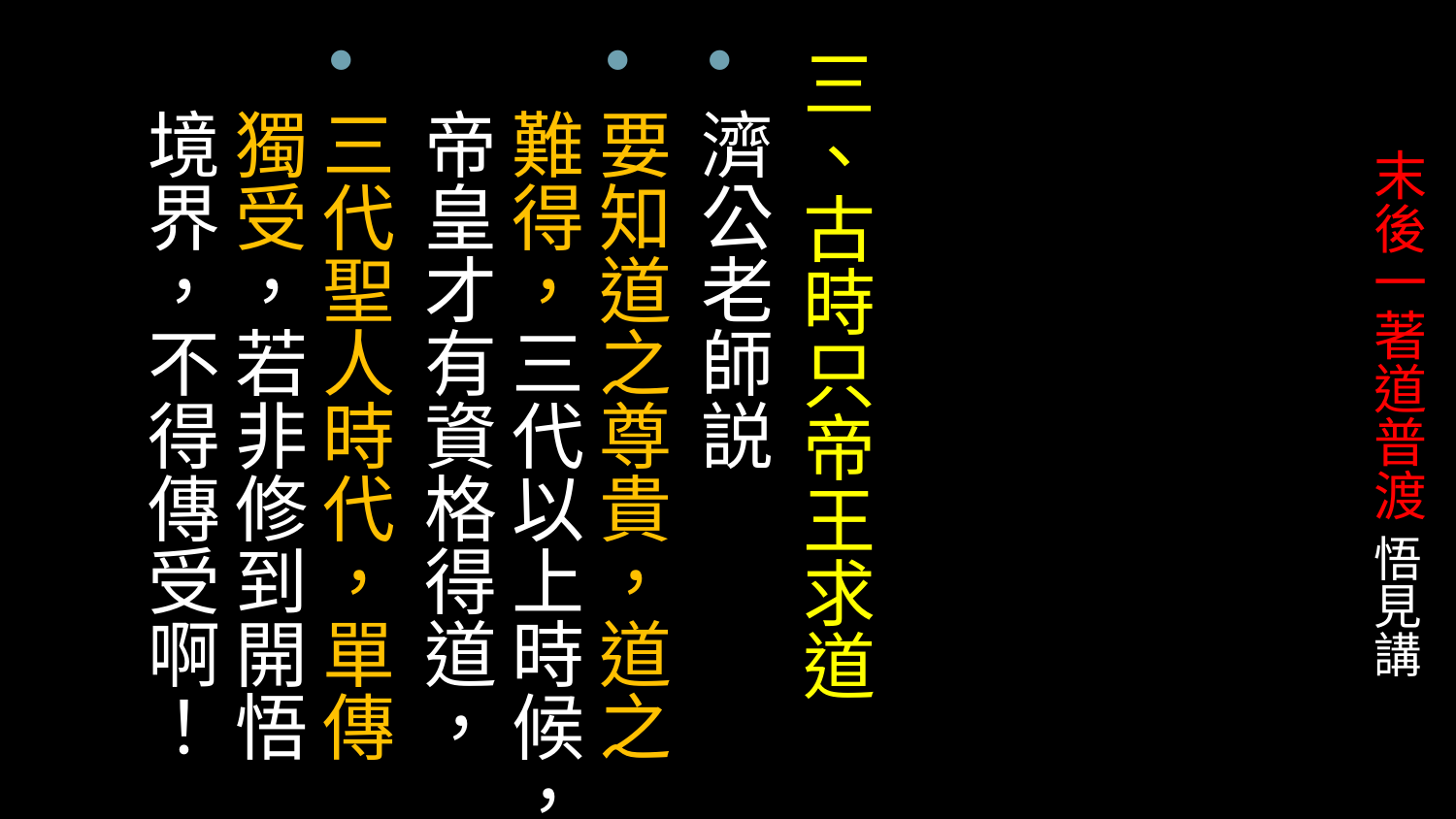

三、古時只帝王求道
濟公老師説
要知道之尊貴，道之難得，三代以上時候，帝皇才有資格得道，
三代聖人時代，單傳獨受，若非修到開悟境界，不得傳受啊！

# 末後一著道普渡 悟見講